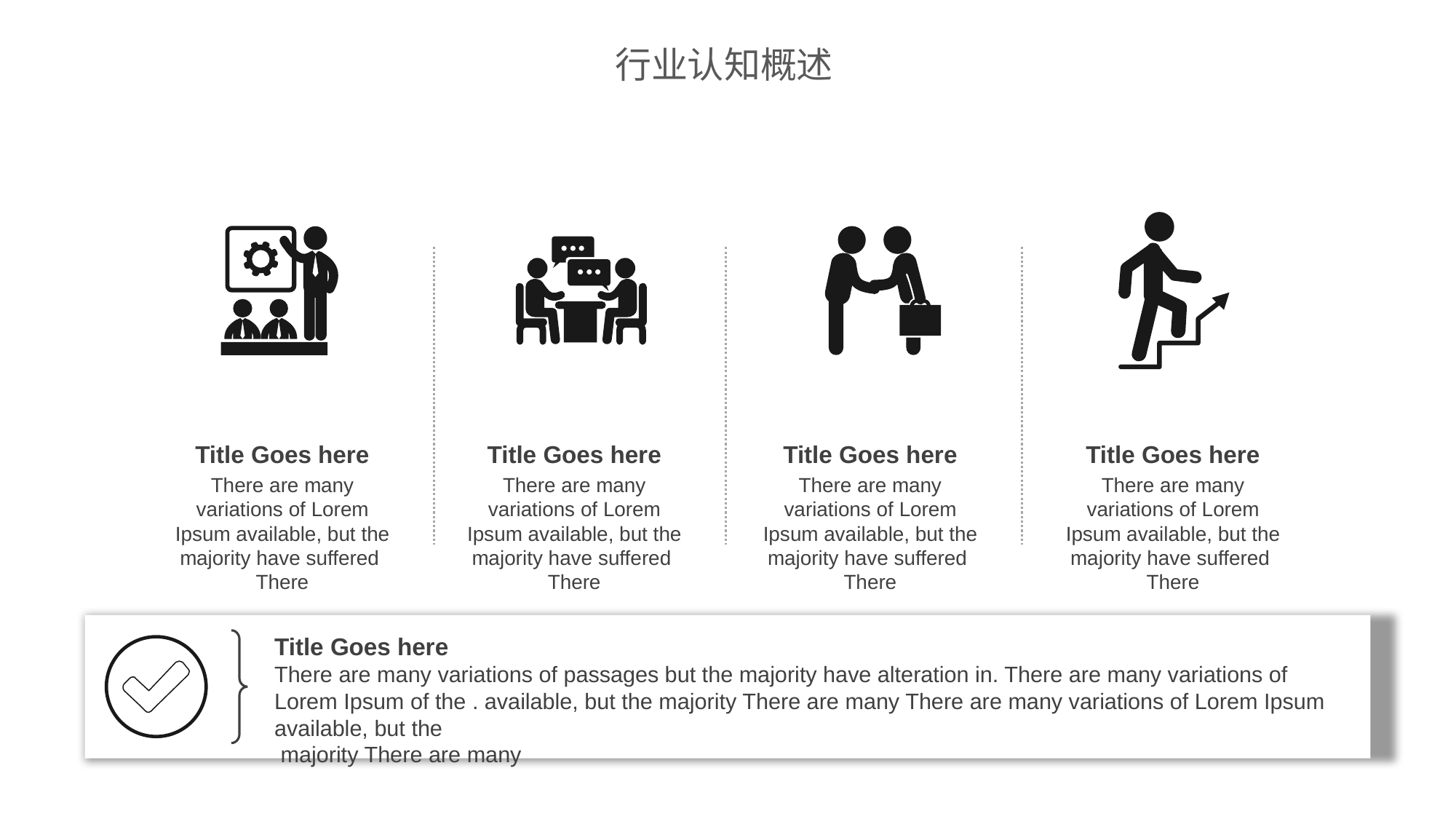

行业认知概述

Title Goes here
There are many variations of Lorem Ipsum available, but the majority have suffered  There
Title Goes here
There are many variations of Lorem Ipsum available, but the majority have suffered  There
Title Goes here
There are many variations of Lorem Ipsum available, but the majority have suffered  There
Title Goes here
There are many variations of Lorem Ipsum available, but the majority have suffered  There

Title Goes here
There are many variations of passages but the majority have alteration in. There are many variations of Lorem Ipsum of the . available, but the majority There are many There are many variations of Lorem Ipsum available, but the
 majority There are many